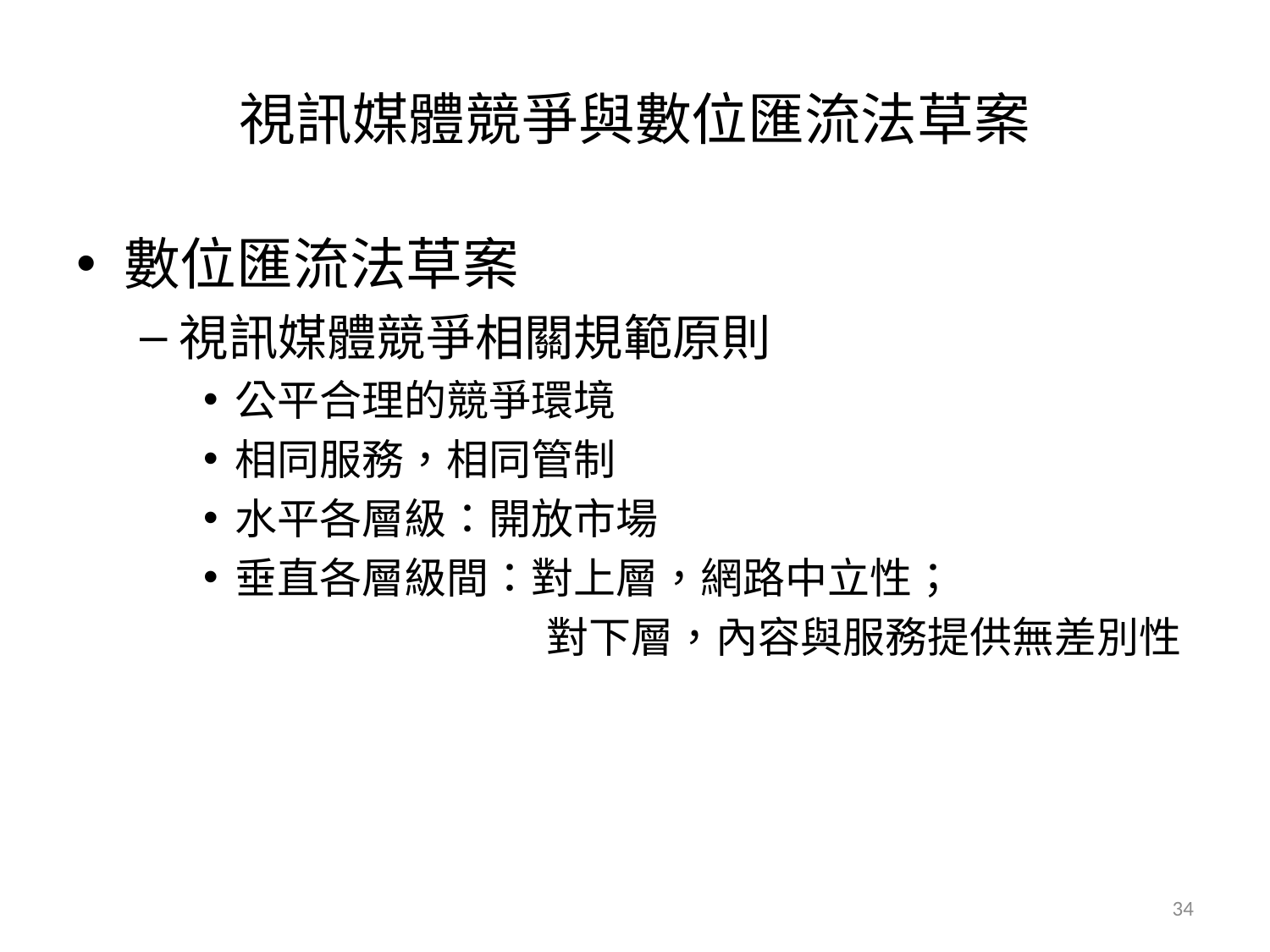

# 視訊媒體競爭與數位匯流法草案
數位匯流法草案
視訊媒體競爭相關規範原則
公平合理的競爭環境
相同服務，相同管制
水平各層級：開放市場
垂直各層級間：對上層，網路中立性；
                                   對下層，內容與服務提供無差別性

34